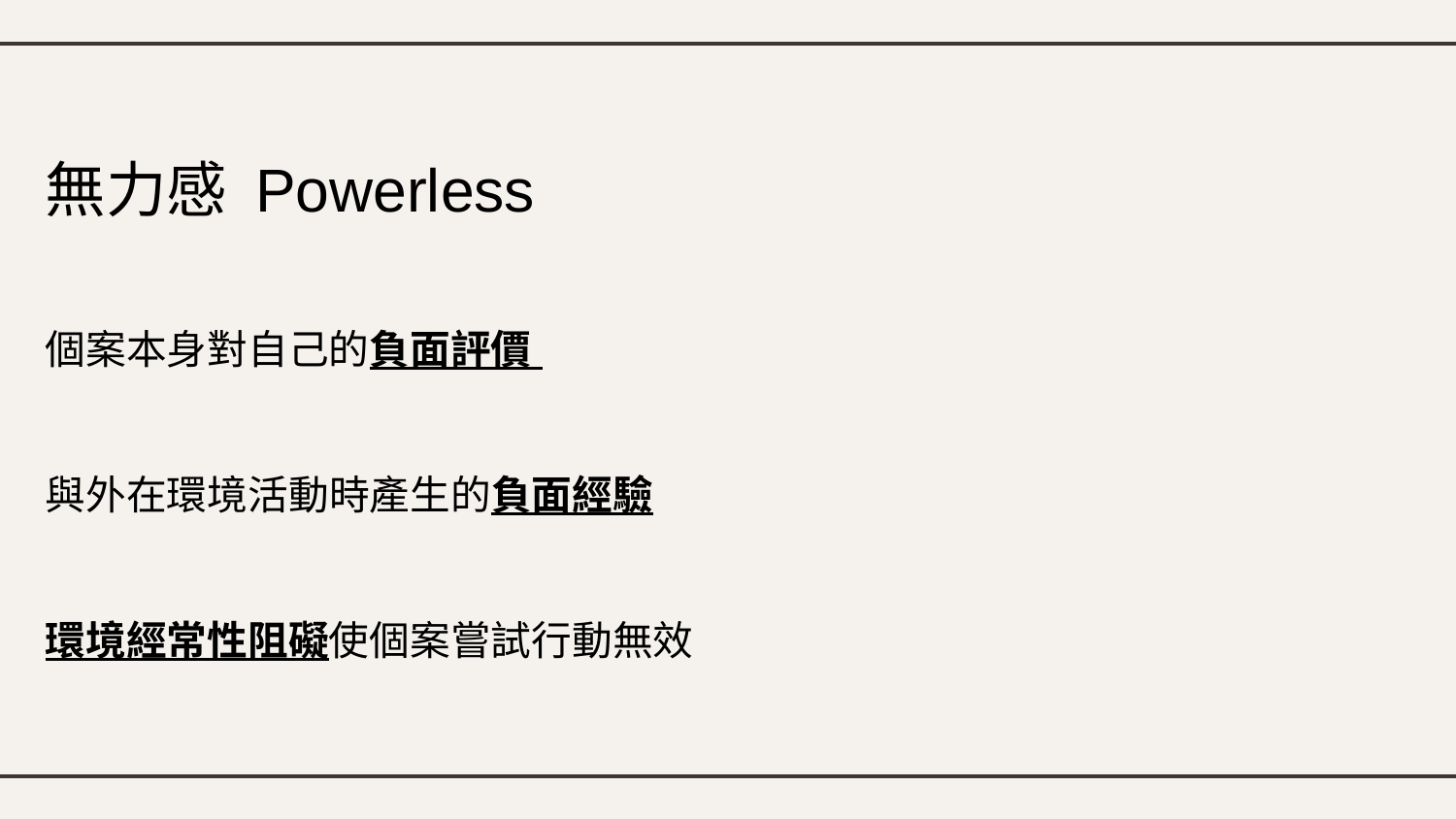

# 無力感 Powerless
個案本身對自己的負面評價

與外在環境活動時產生的負面經驗

環境經常性阻礙使個案嘗試行動無效